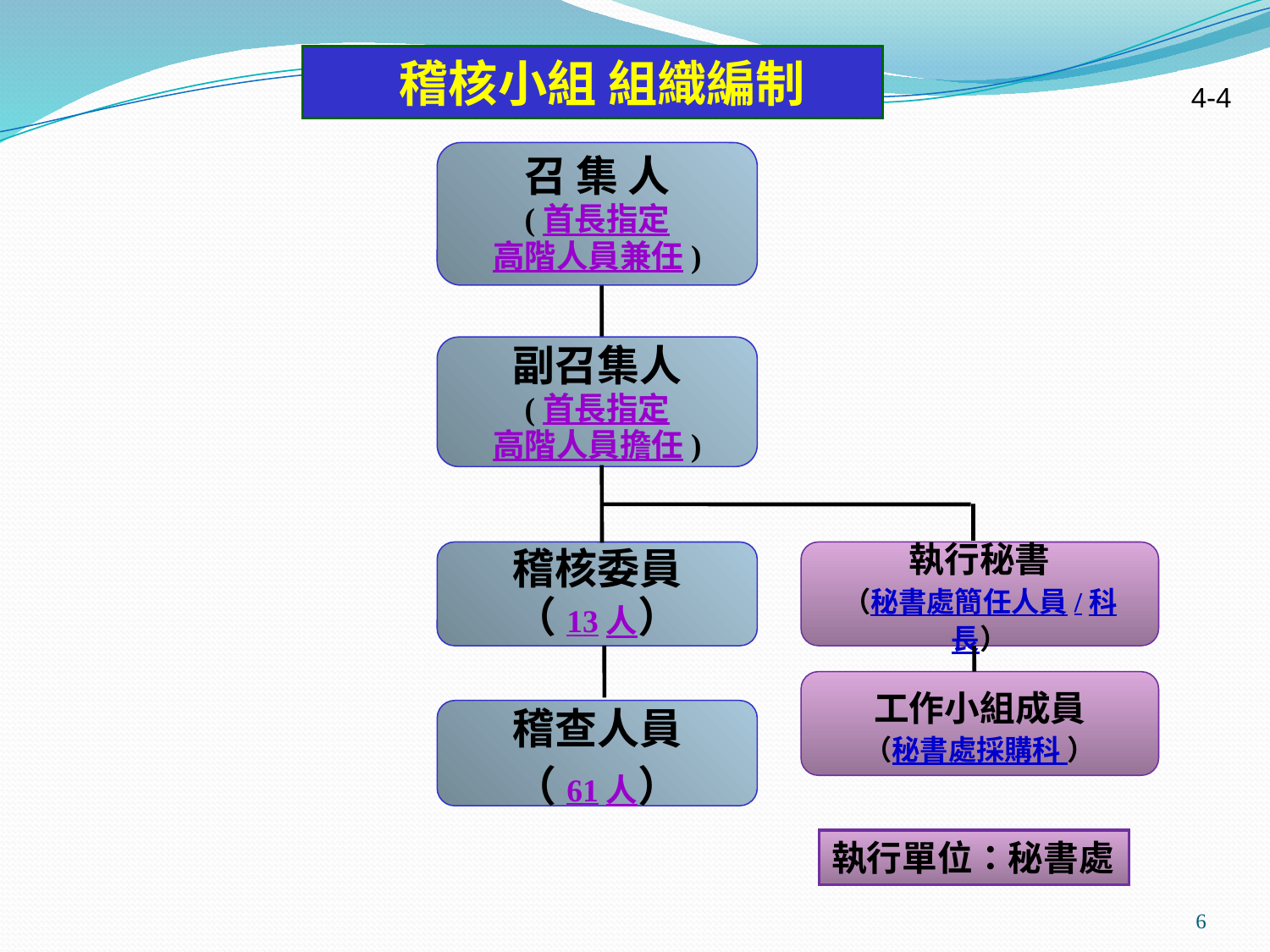

稽核小組 組織編制
4-4
召 集 人
(首長指定
高階人員兼任)

副召集人
(首長指定
高階人員擔任)

稽核委員
（13人）
執行秘書
（秘書處簡任人員/科長）

工作小組成員
（秘書處採購科 ）
稽查人員
（61人）
執行單位：秘書處
6